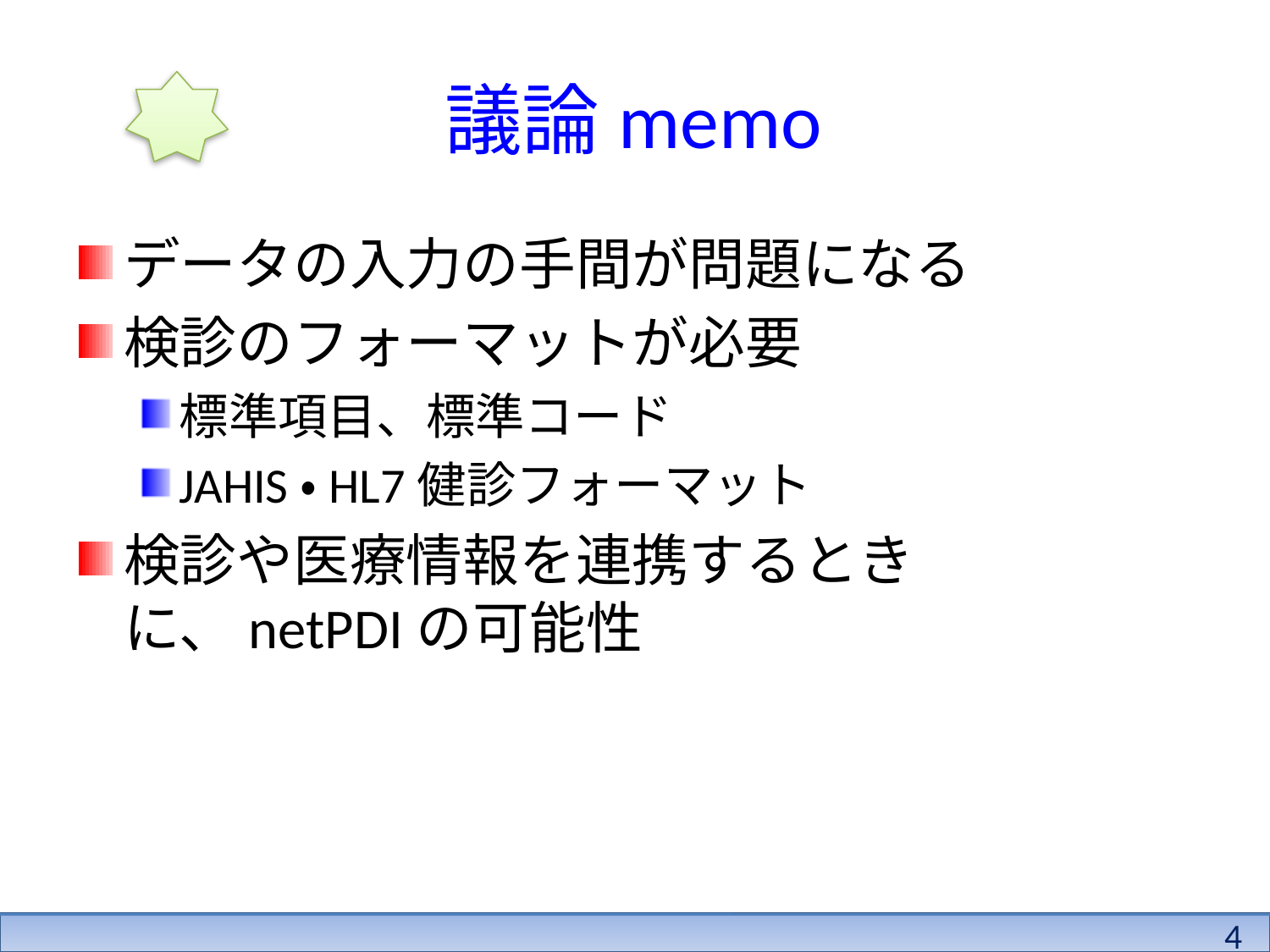

# 議論memo

データの入力の手間が問題になる
検診のフォーマットが必要
標準項目、標準コード
JAHIS・HL7健診フォーマット
検診や医療情報を連携するときに、netPDIの可能性

4